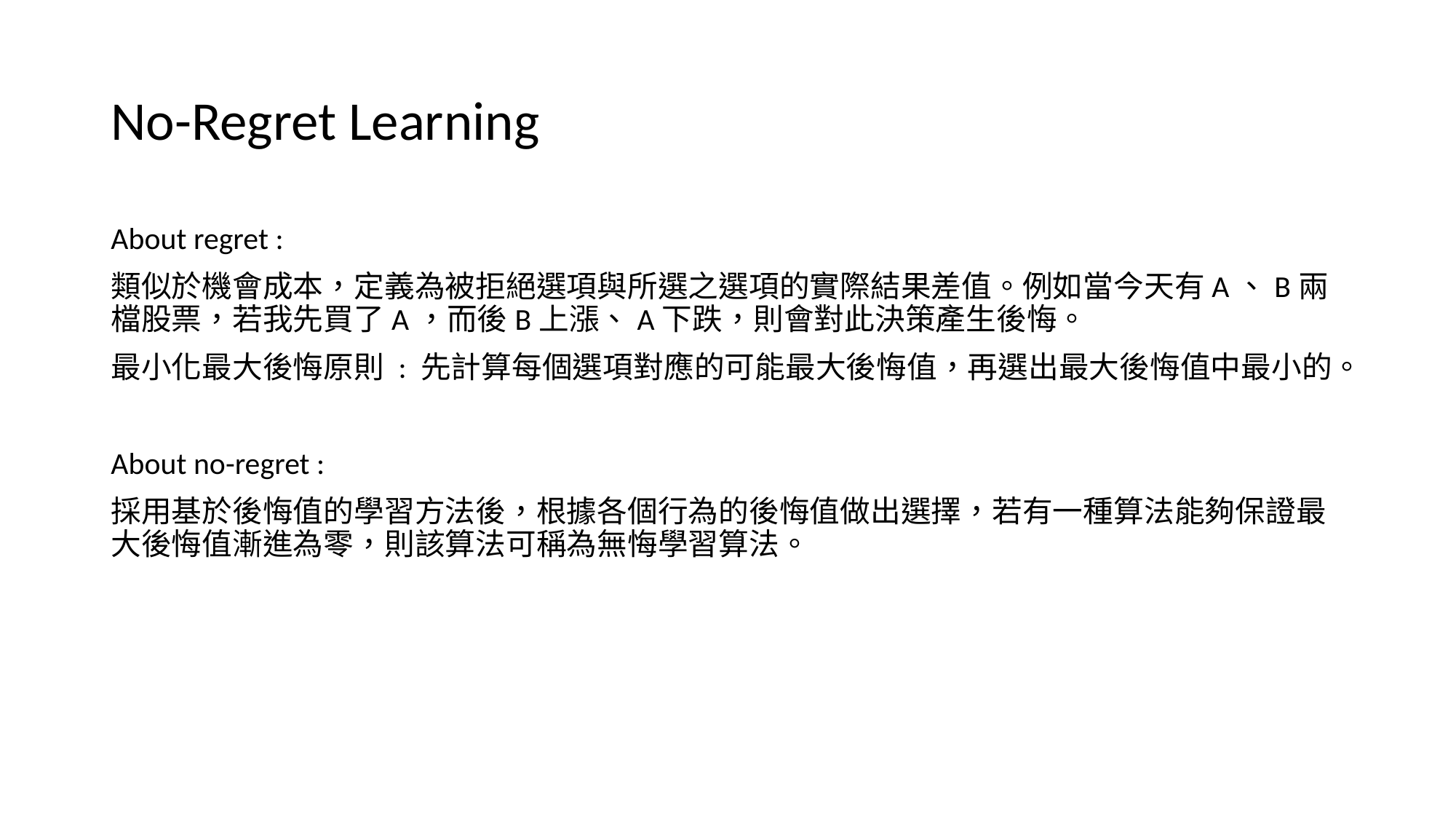

# No-Regret Learning
About regret :
類似於機會成本，定義為被拒絕選項與所選之選項的實際結果差值。例如當今天有A、B兩檔股票，若我先買了A，而後B上漲、A下跌，則會對此決策產生後悔。
最小化最大後悔原則 : 先計算每個選項對應的可能最大後悔值，再選出最大後悔值中最小的。

About no-regret :
採用基於後悔值的學習方法後，根據各個行為的後悔值做出選擇，若有一種算法能夠保證最大後悔值漸進為零，則該算法可稱為無悔學習算法。